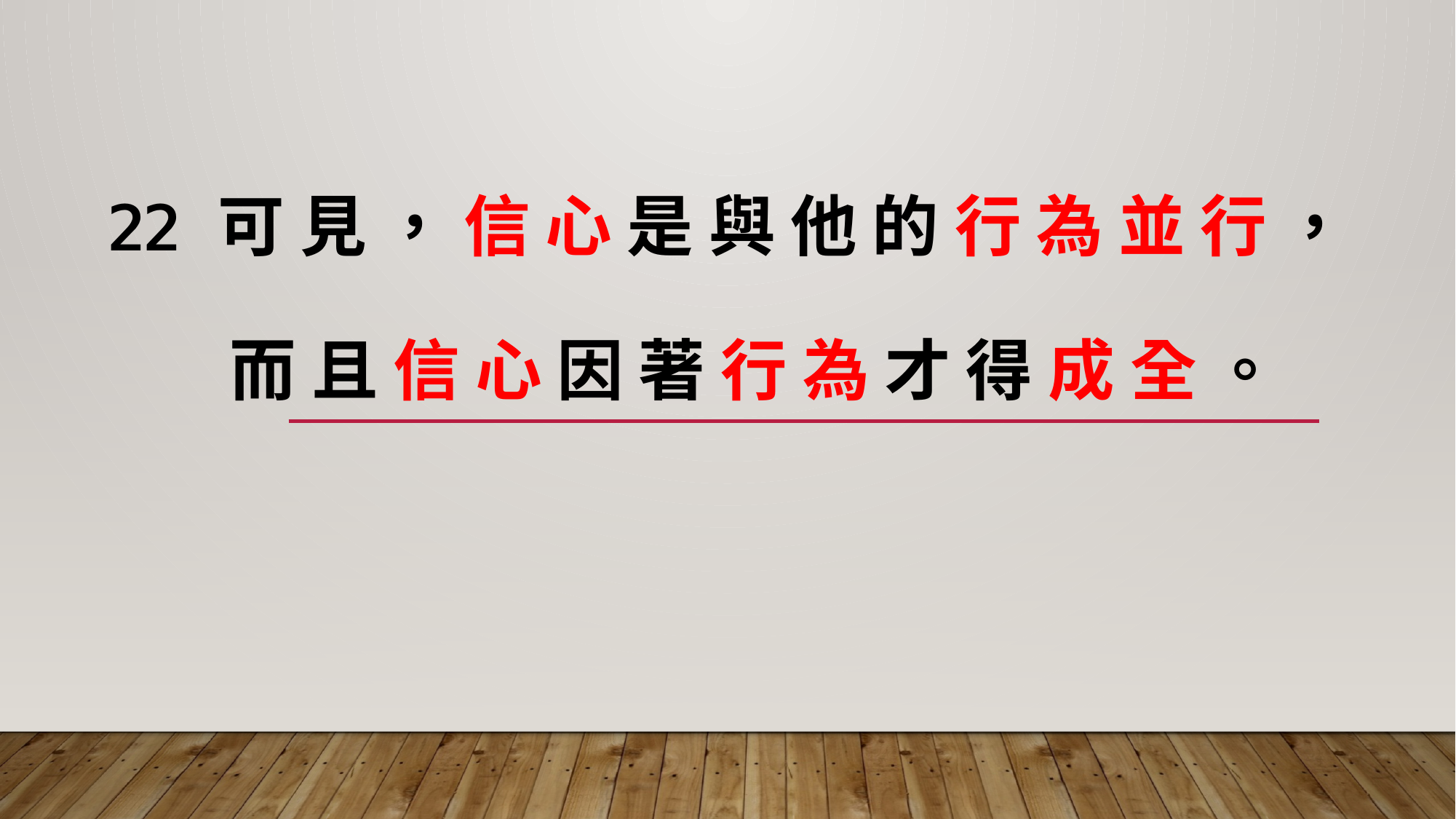

# 22 可 見 ， 信 心 是 與 他 的 行 為 並 行 ， 而 且 信 心 因 著 行 為 才 得 成 全 。